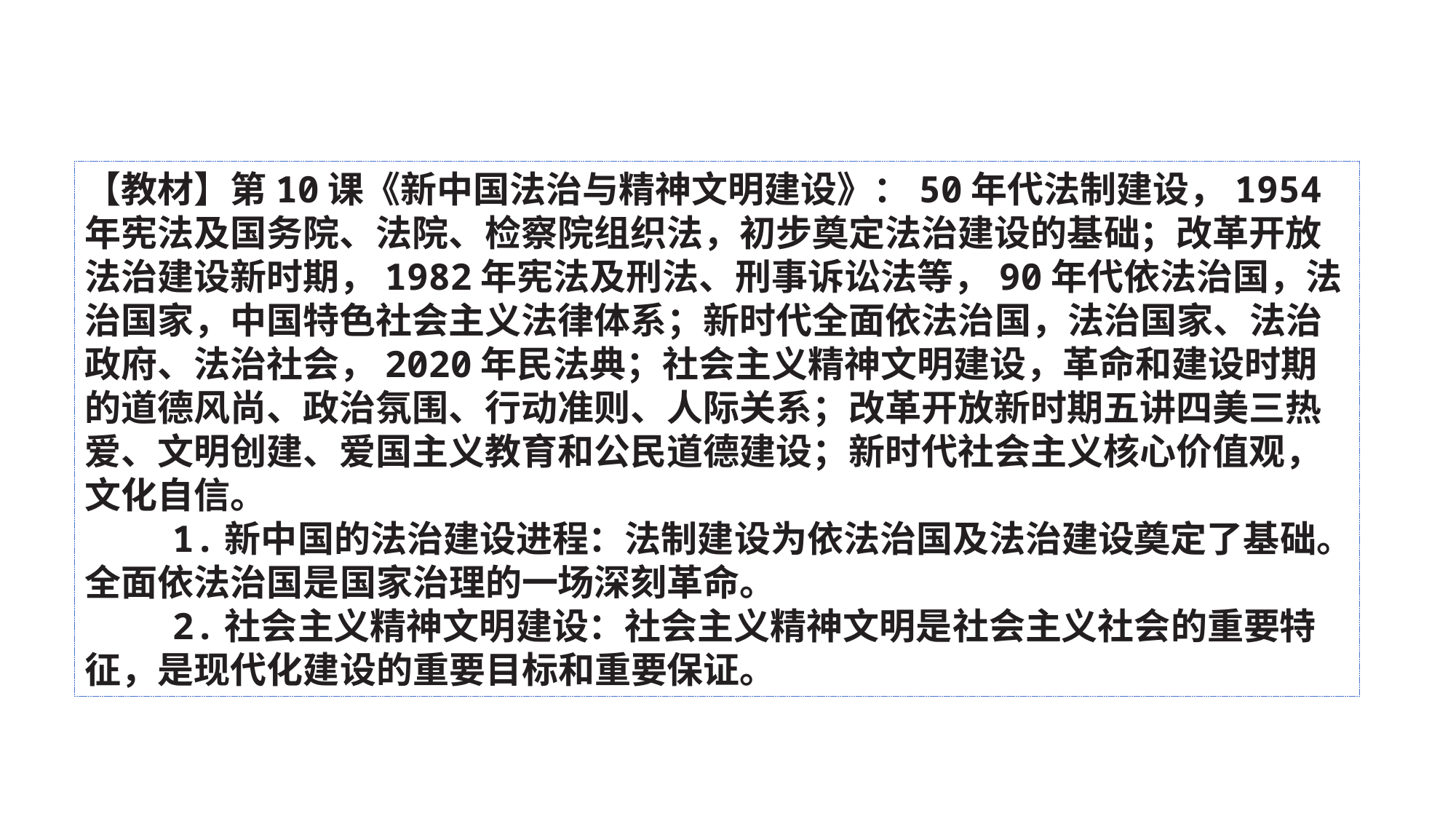

【教材】第10课《新中国法治与精神文明建设》：50年代法制建设，1954年宪法及国务院、法院、检察院组织法，初步奠定法治建设的基础；改革开放法治建设新时期，1982年宪法及刑法、刑事诉讼法等，90年代依法治国，法治国家，中国特色社会主义法律体系；新时代全面依法治国，法治国家、法治政府、法治社会，2020年民法典；社会主义精神文明建设，革命和建设时期的道德风尚、政治氛围、行动准则、人际关系；改革开放新时期五讲四美三热爱、文明创建、爱国主义教育和公民道德建设；新时代社会主义核心价值观，文化自信。
    1.新中国的法治建设进程：法制建设为依法治国及法治建设奠定了基础。全面依法治国是国家治理的一场深刻革命。
    2.社会主义精神文明建设：社会主义精神文明是社会主义社会的重要特征，是现代化建设的重要目标和重要保证。